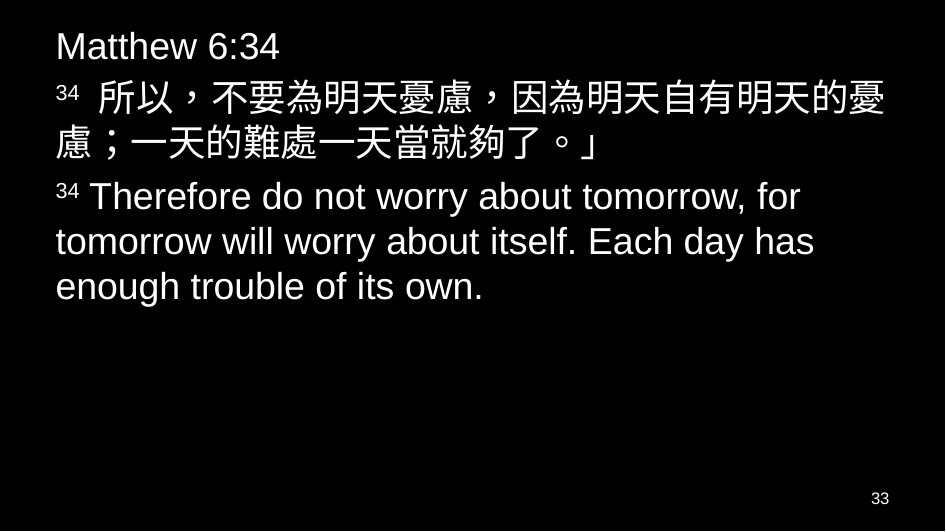

Matthew 6:34
34 所以，不要為明天憂慮，因為明天自有明天的憂慮；一天的難處一天當就夠了。」
34 Therefore do not worry about tomorrow, for tomorrow will worry about itself. Each day has enough trouble of its own.

33